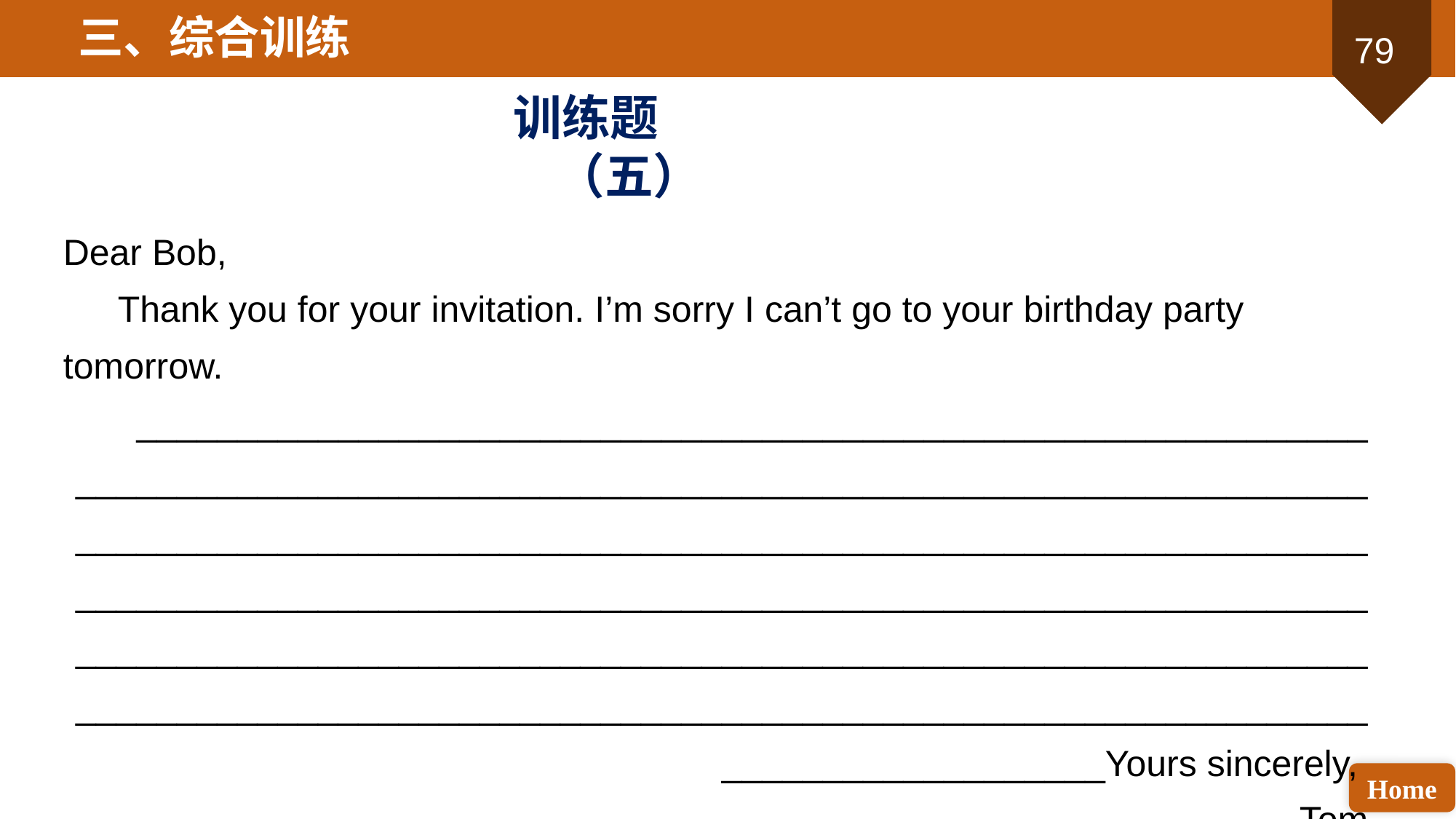

三、综合训练
训练题（五）
Dear Bob,
Thank you for your invitation. I’m sorry I can’t go to your birthday party tomorrow.
________________________________________________________________________________________________________________________________________________________________________________________________________________________________________________________________________________________________________________________________________________________________________________________________________________Yours sincerely,
Tom